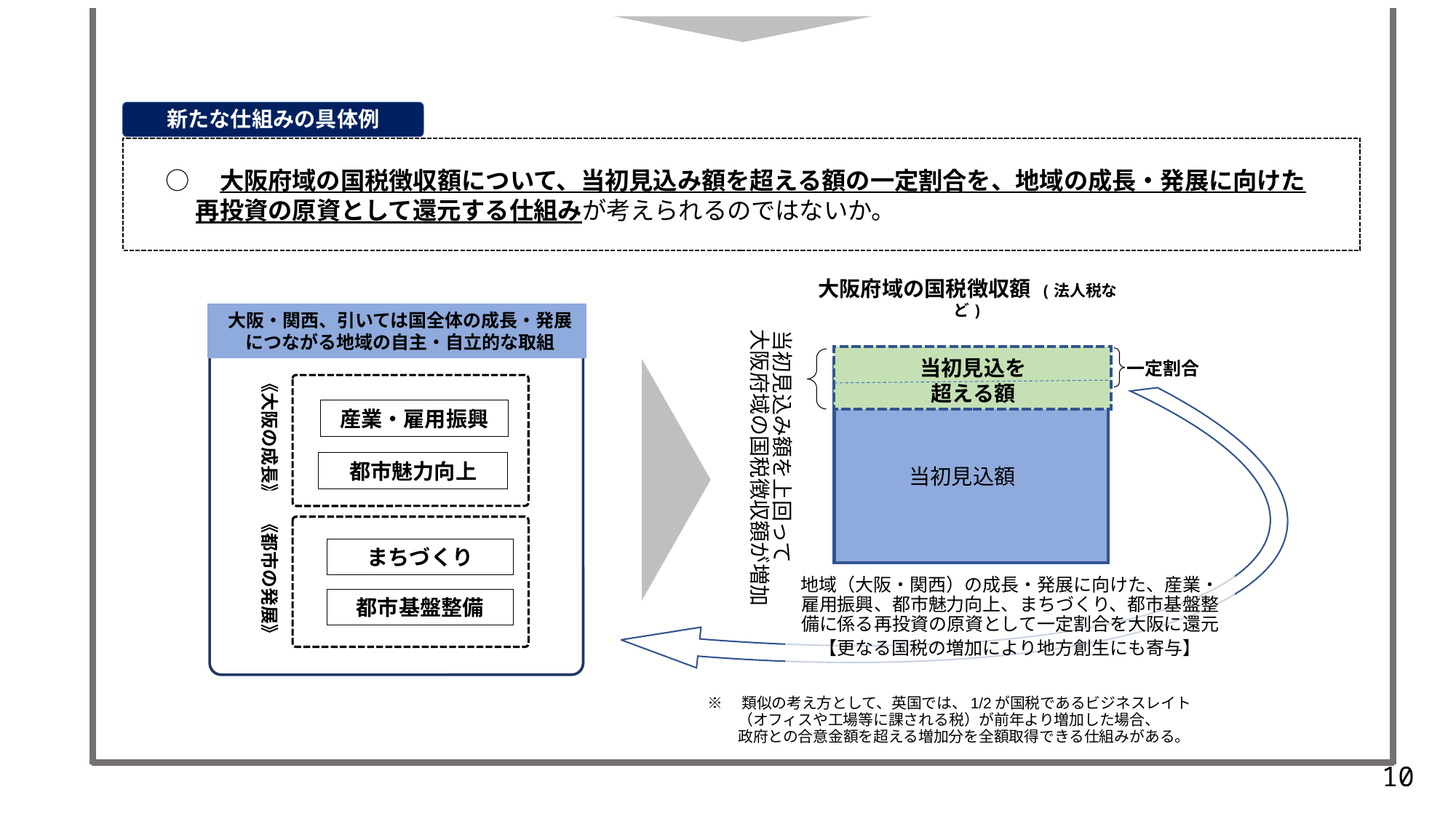

新たな仕組みの具体例
○　大阪府域の国税徴収額について、当初見込み額を超える額の一定割合を、地域の成長・発展に向けた再投資の原資として還元する仕組みが考えられるのではないか。
大阪府域の国税徴収額 (法人税など)
当初見込み額を上回って
　　大阪府域の国税徴収額が増加
大阪・関西、引いては国全体の成長・発展
につながる地域の自主・自立的な取組

当初見込を
超える額
《大阪の成長》

一定割合

産業・雇用振興

都市魅力向上
当初見込額
《都市の発展》

まちづくり
地域（大阪・関西）の成長・発展に向けた、産業・雇用振興、都市魅力向上、まちづくり、都市基盤整備に係る再投資の原資として一定割合を大阪に還元
【更なる国税の増加により地方創生にも寄与】
都市基盤整備
※　類似の考え方として、英国では、1/2が国税であるビジネスレイト
　　（オフィスや工場等に課される税）が前年より増加した場合、
　　政府との合意金額を超える増加分を全額取得できる仕組みがある。
10